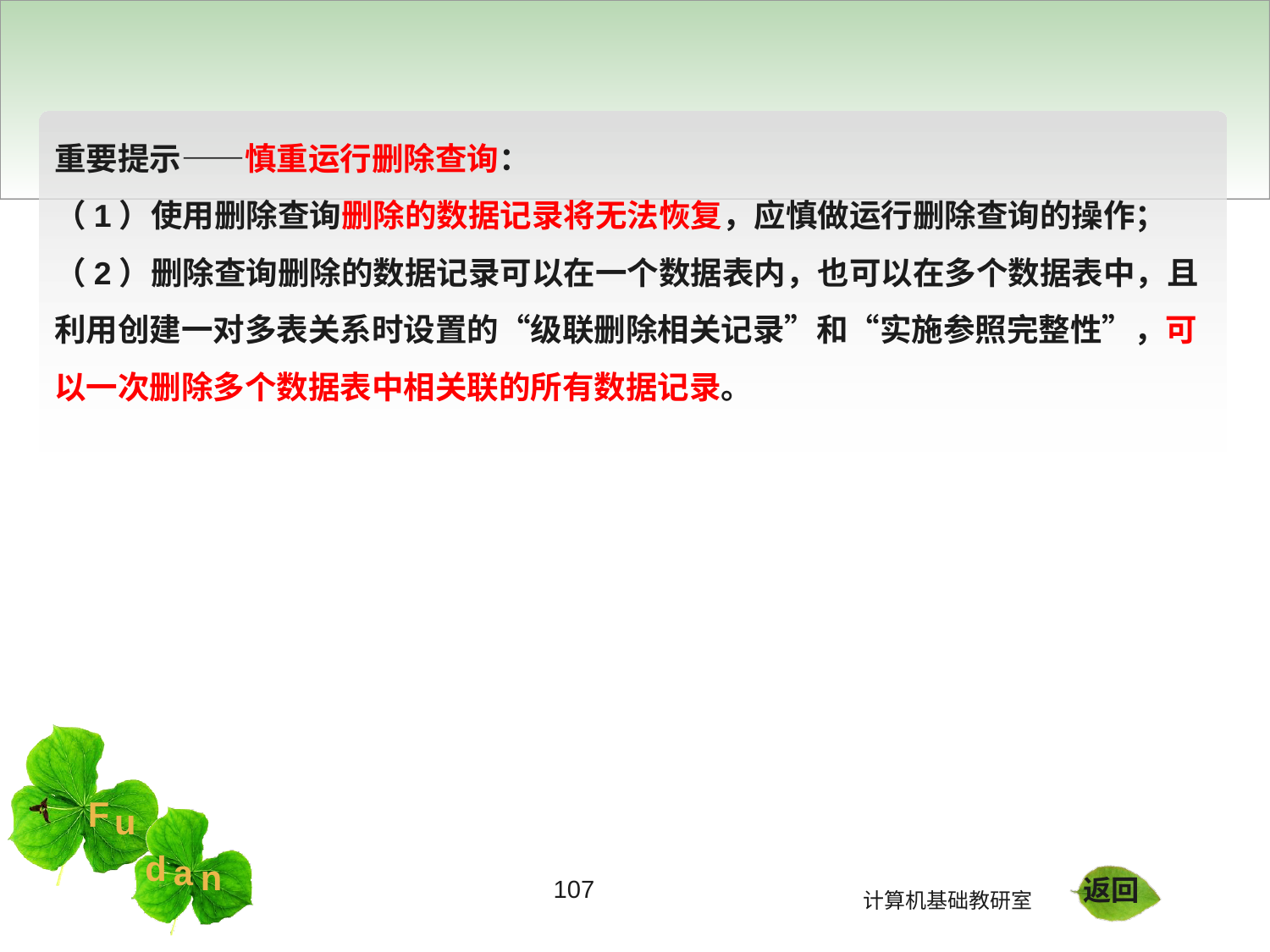

重要提示——慎重运行删除查询：
（1）使用删除查询删除的数据记录将无法恢复，应慎做运行删除查询的操作；
（2）删除查询删除的数据记录可以在一个数据表内，也可以在多个数据表中，且利用创建一对多表关系时设置的“级联删除相关记录”和“实施参照完整性”，可以一次删除多个数据表中相关联的所有数据记录。
返回
107